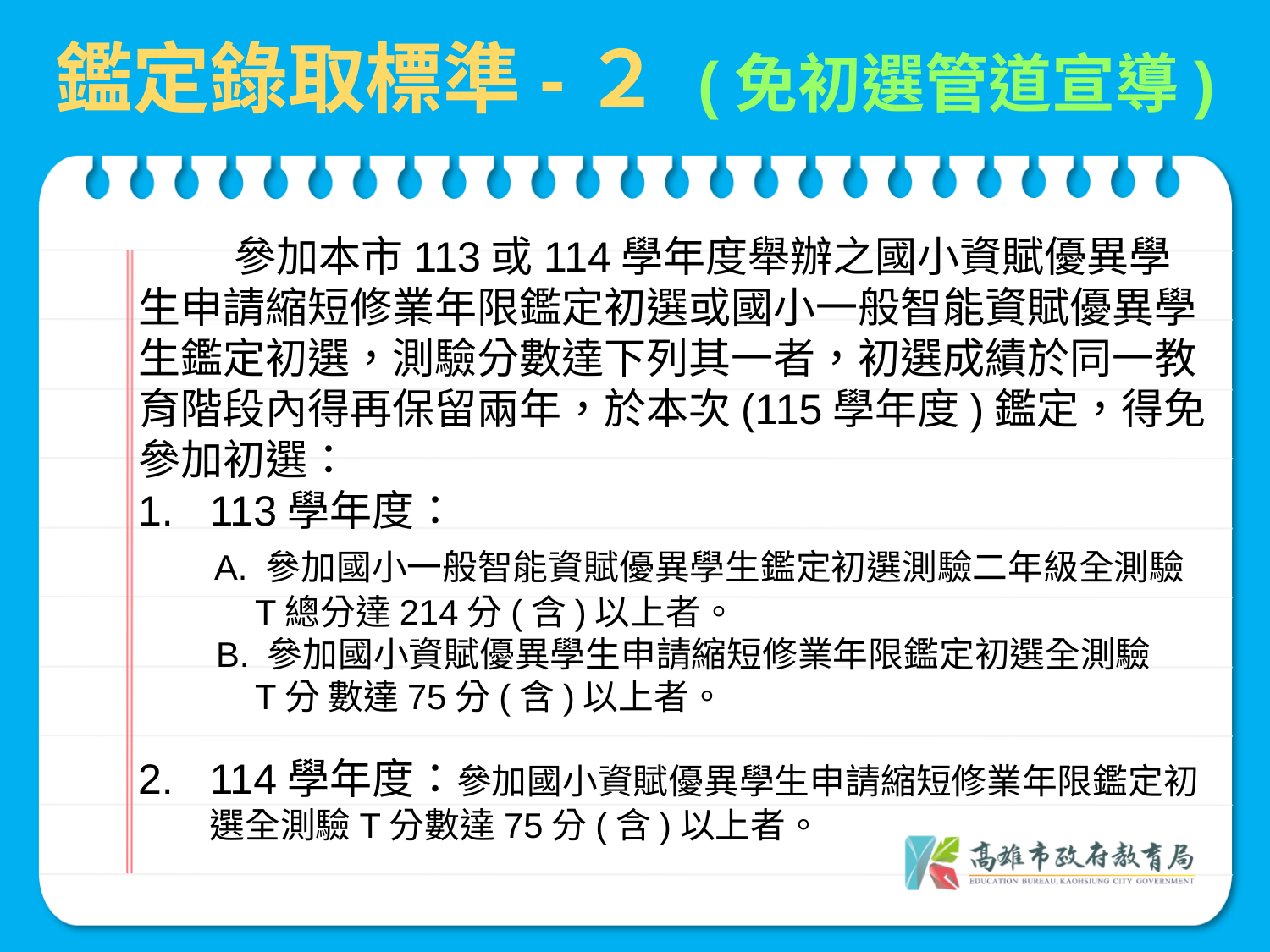

鑑定錄取標準-２ (免初選管道宣導)
         參加本市113或114學年度舉辦之國小資賦優異學生申請縮短修業年限鑑定初選或國小一般智能資賦優異學生鑑定初選，測驗分數達下列其一者，初選成績於同一教育階段內得再保留兩年，於本次(115學年度)鑑定，得免參加初選：
113學年度：
      A. 參加國小一般智能資賦優異學生鑑定初選測驗二年級全測驗
            T總分達214分(含)以上者。
        B. 參加國小資賦優異學生申請縮短修業年限鑑定初選全測驗
            T分 數達75分(含)以上者。

114學年度：參加國小資賦優異學生申請縮短修業年限鑑定初選全測驗T分數達75分(含)以上者。